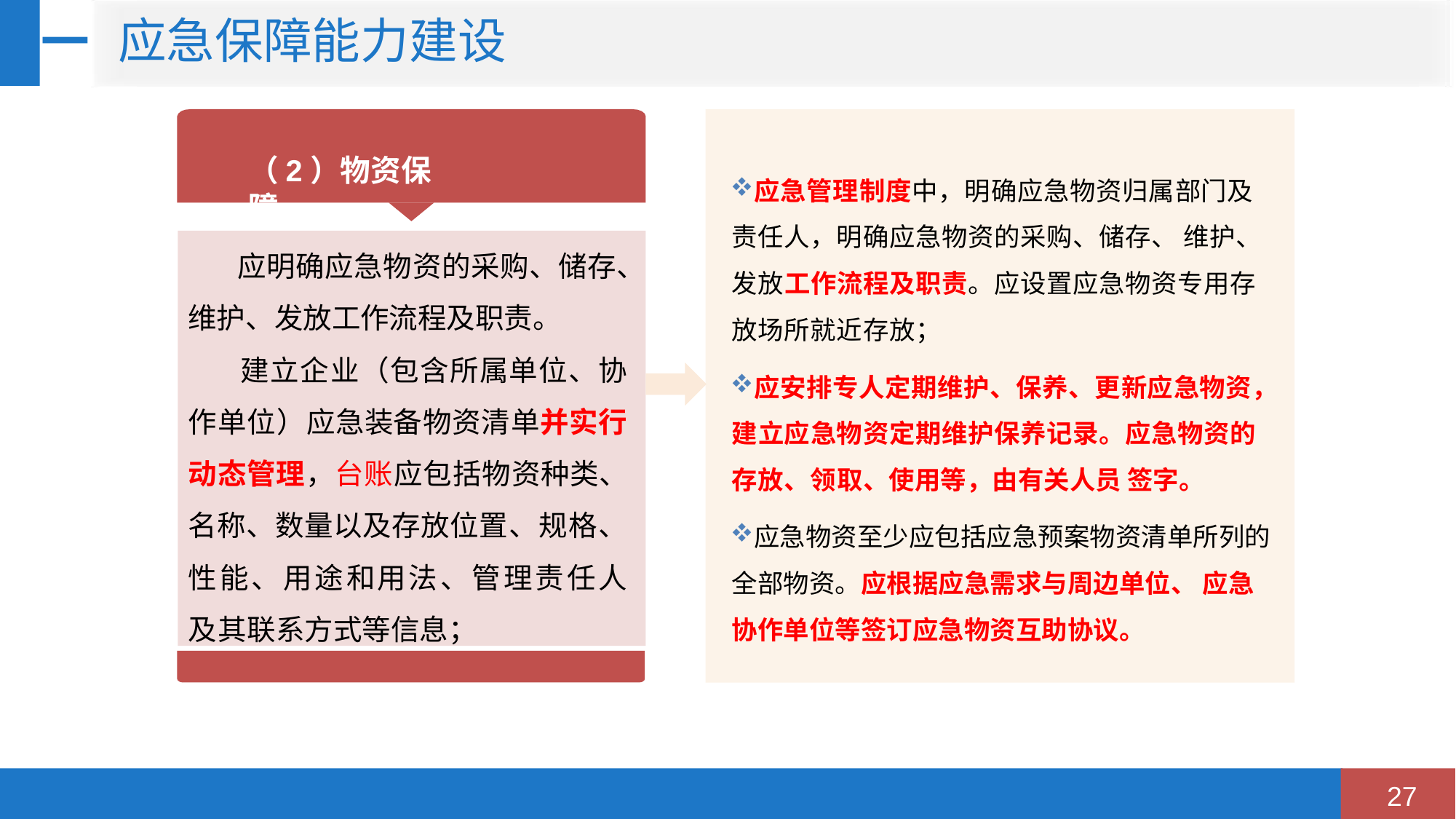

# 应急保障能力建设
一

（2）物资保障
应急管理制度中，明确应急物资归属部门及责任人，明确应急物资的采购、储存、 维护、发放工作流程及职责。应设置应急物资专用存放场所就近存放；
应安排专人定期维护、保养、更新应急物资，建立应急物资定期维护保养记录。应急物资的存放、领取、使用等，由有关人员 签字。
应急物资至少应包括应急预案物资清单所列的全部物资。应根据应急需求与周边单位、 应急协作单位等签订应急物资互助协议。
      应明确应急物资的采购、储存、维护、发放工作流程及职责。
      建立企业（包含所属单位、协作单位）应急装备物资清单并实行动态管理，台账应包括物资种类、名称、数量以及存放位置、规格、性能、用途和用法、管理责任人及其联系方式等信息；

27